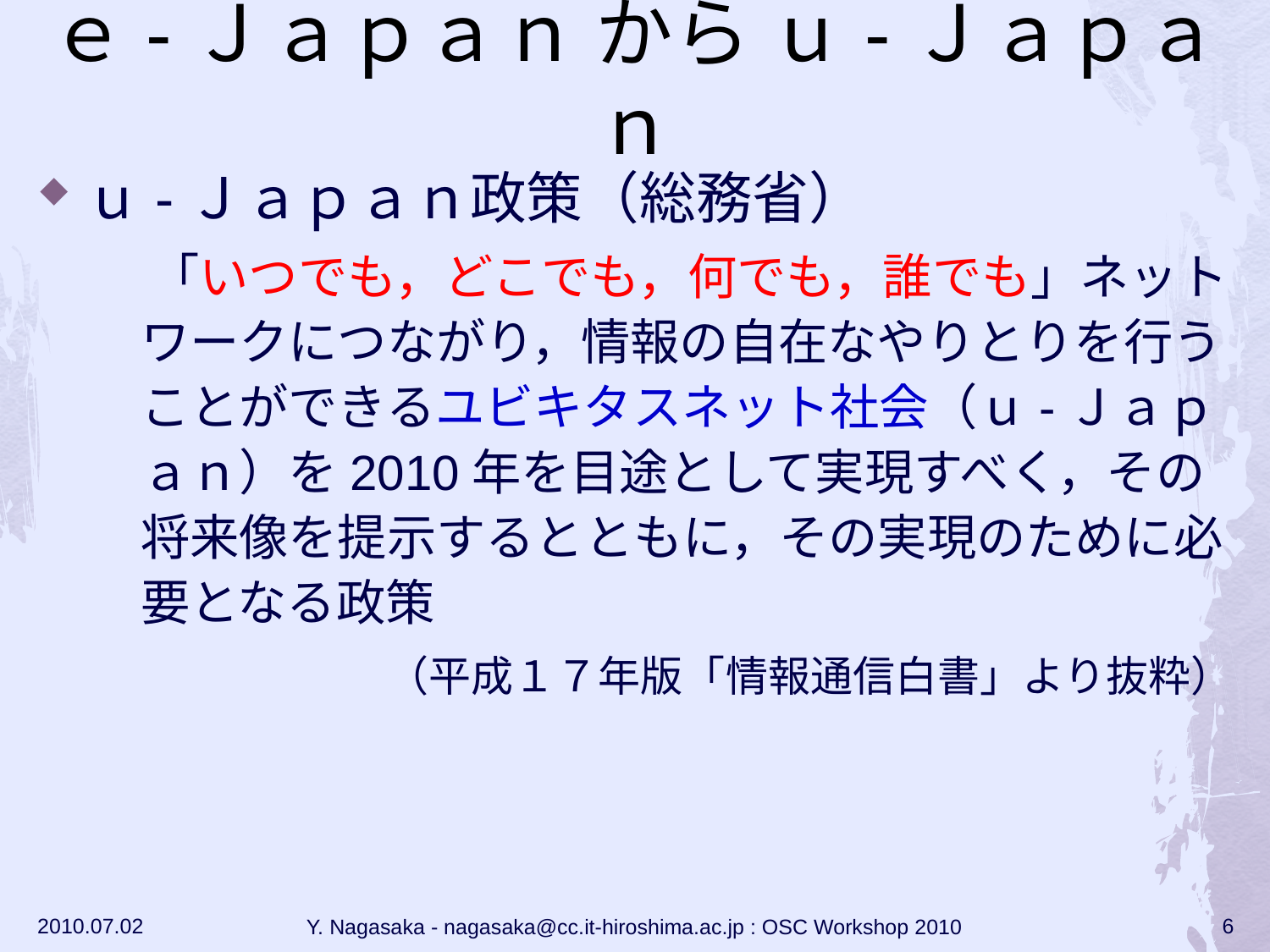

# ｅ-Ｊａｐａｎ から ｕ-Ｊａｐａｎ
ｕ-Ｊａｐａｎ政策（総務省）
　「いつでも，どこでも，何でも，誰でも」ネットワークにつながり，情報の自在なやりとりを行うことができるユビキタスネット社会（ｕ-Ｊａｐａｎ）を2010年を目途として実現すべく，その将来像を提示するとともに，その実現のために必要となる政策
（平成１７年版「情報通信白書」より抜粋）
2010.07.02
Y. Nagasaka - nagasaka@cc.it-hiroshima.ac.jp : OSC Workshop 2010
6